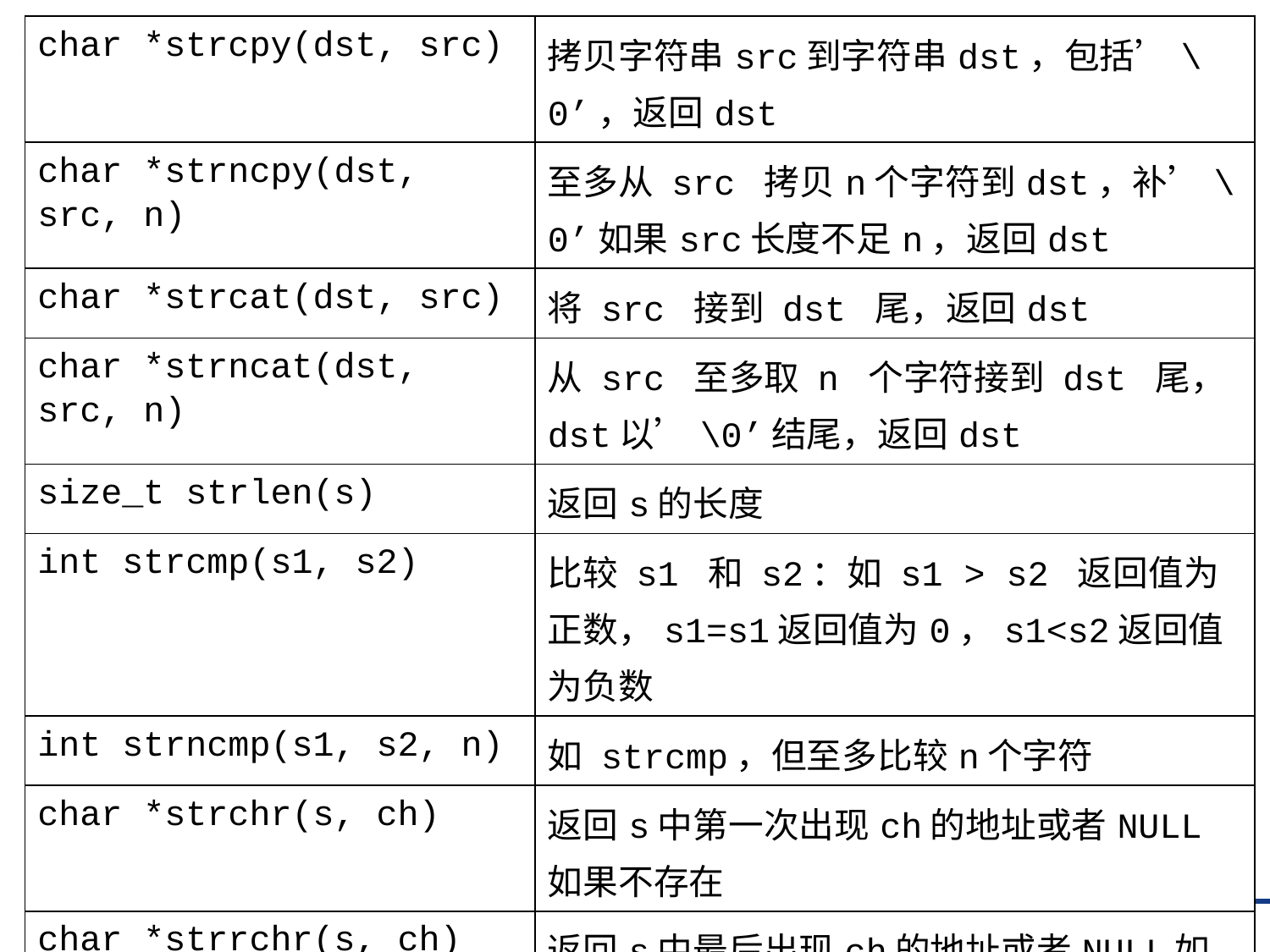

| char \*strcpy(dst, src) | 拷贝字符串src到字符串dst，包括’\0’，返回dst |
| --- | --- |
| char \*strncpy(dst, src, n) | 至多从 src 拷贝n个字符到dst，补’\0’如果src长度不足n，返回dst |
| char \*strcat(dst, src) | 将 src 接到 dst 尾，返回dst |
| char \*strncat(dst, src, n) | 从 src 至多取 n 个字符接到 dst 尾，dst以’\0’结尾，返回dst |
| size\_t strlen(s) | 返回s的长度 |
| int strcmp(s1, s2) | 比较 s1 和 s2：如 s1 > s2 返回值为正数，s1=s1返回值为0，s1<s2返回值为负数 |
| int strncmp(s1, s2, n) | 如 strcmp，但至多比较n个字符 |
| char \*strchr(s, ch) | 返回s中第一次出现ch的地址或者NULL如果不存在 |
| char \*strrchr(s, ch) | 返回s中最后出现ch的地址或者NULL如果ch不存在 |
| char \*strstr(s1, s2) | 返回s1中第一次出现s2的地址或者NULL如果不存在 |